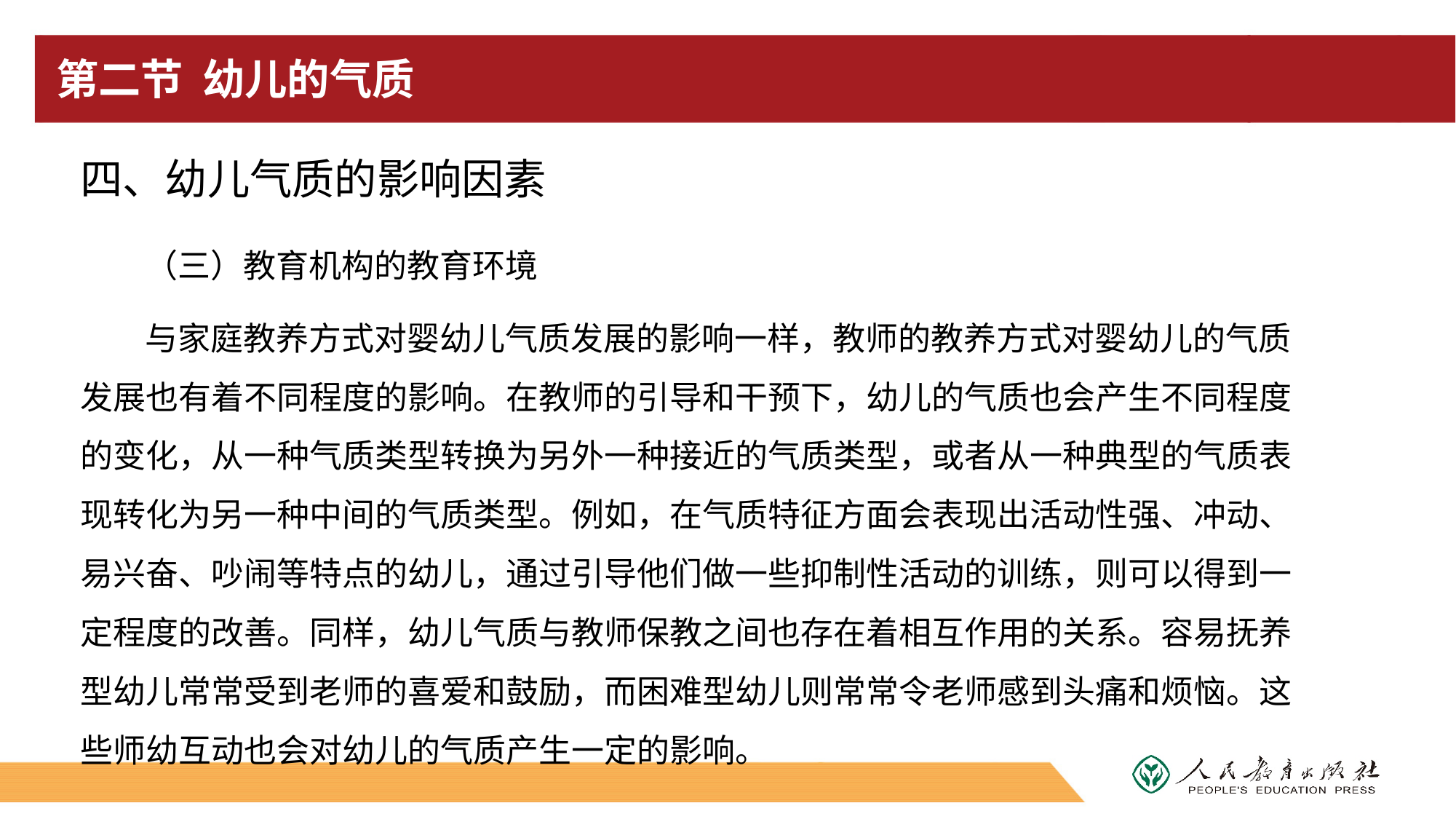

# 第二节  幼儿的气质
四、幼儿气质的影响因素
（三）教育机构的教育环境
与家庭教养方式对婴幼儿气质发展的影响一样，教师的教养方式对婴幼儿的气质发展也有着不同程度的影响。在教师的引导和干预下，幼儿的气质也会产生不同程度的变化，从一种气质类型转换为另外一种接近的气质类型，或者从一种典型的气质表现转化为另一种中间的气质类型。例如，在气质特征方面会表现出活动性强、冲动、易兴奋、吵闹等特点的幼儿，通过引导他们做一些抑制性活动的训练，则可以得到一定程度的改善。同样，幼儿气质与教师保教之间也存在着相互作用的关系。容易抚养型幼儿常常受到老师的喜爱和鼓励，而困难型幼儿则常常令老师感到头痛和烦恼。这些师幼互动也会对幼儿的气质产生一定的影响。